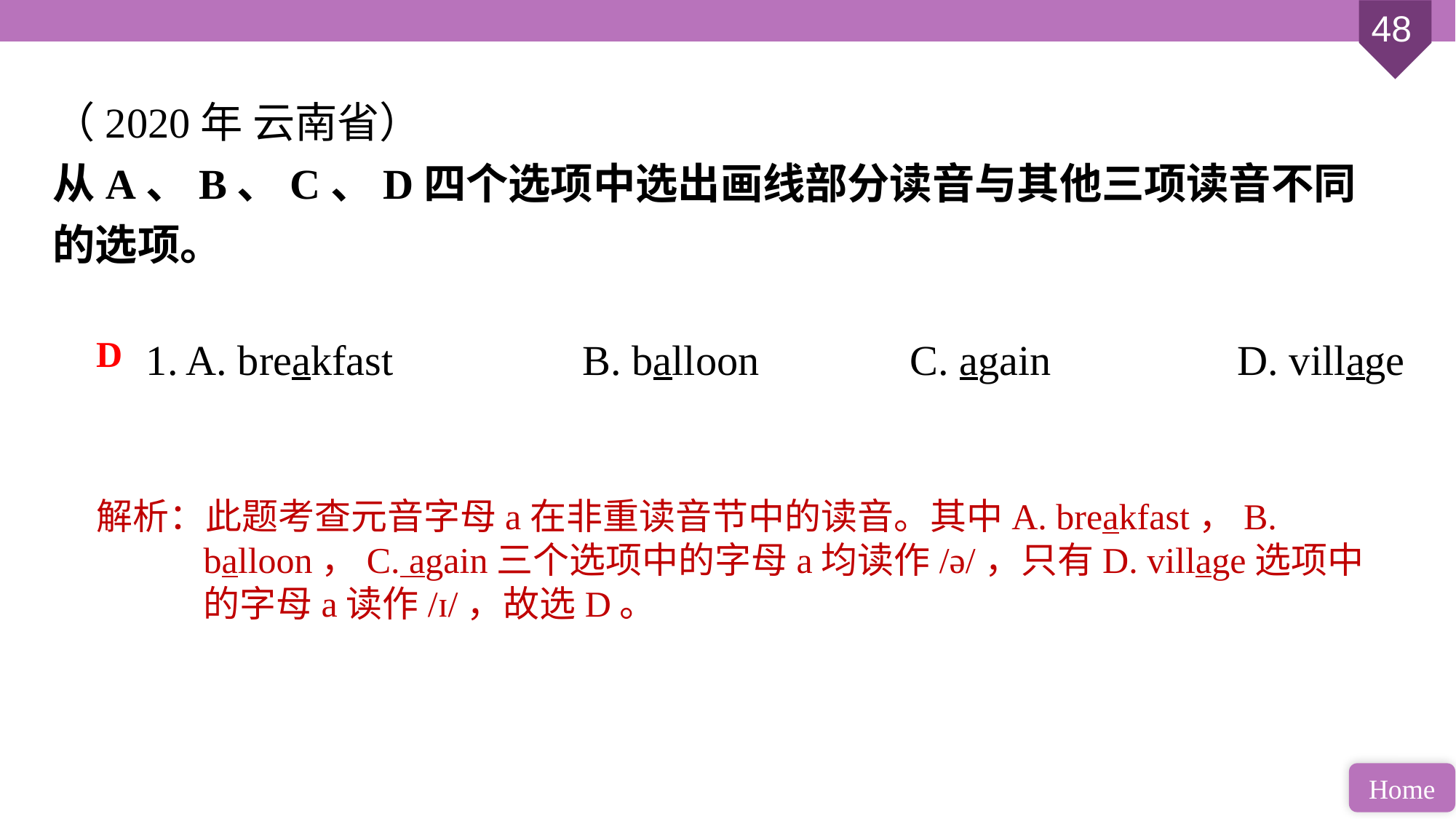

（2020年 云南省）
从A、B、C、D四个选项中选出画线部分读音与其他三项读音不同的选项。
1. A. breakfast 		B. balloon 		C. again 		D. village
D
解析：此题考查元音字母a在非重读音节中的读音。其中A. breakfast，B. balloon，C. again三个选项中的字母a均读作/ə/，只有D. village选项中的字母a读作/ɪ/，故选D。